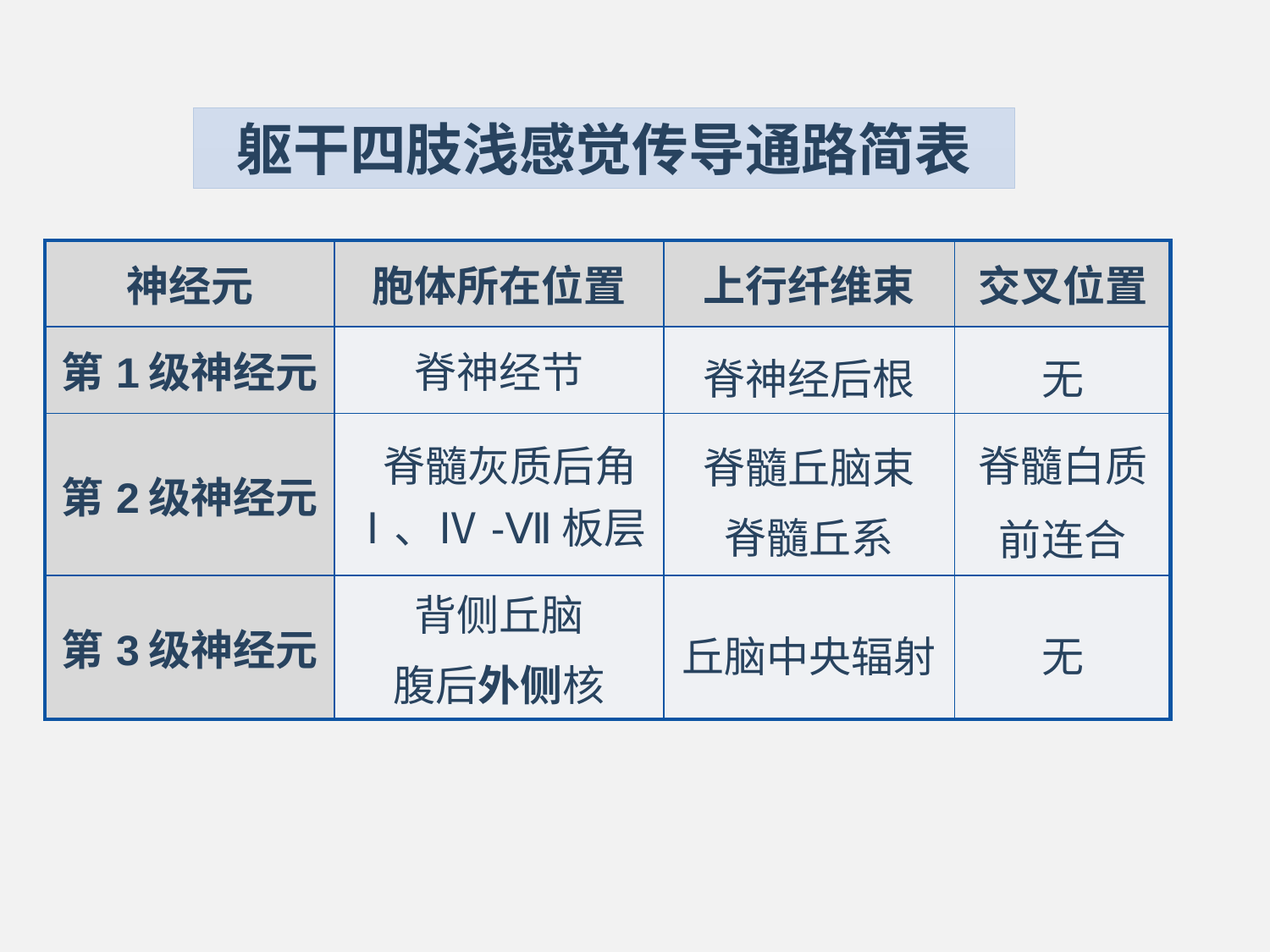

躯干四肢浅感觉传导通路简表
| 神经元 | 胞体所在位置 | 上行纤维束 | 交叉位置 |
| --- | --- | --- | --- |
| 第1级神经元 | 脊神经节 | 脊神经后根 | 无 |
| 第2级神经元 | 脊髓灰质后角Ⅰ、Ⅳ-Ⅶ板层 | 脊髓丘脑束 脊髓丘系 | 脊髓白质前连合 |
| 第3级神经元 | 背侧丘脑 腹后外侧核 | 丘脑中央辐射 | 无 |